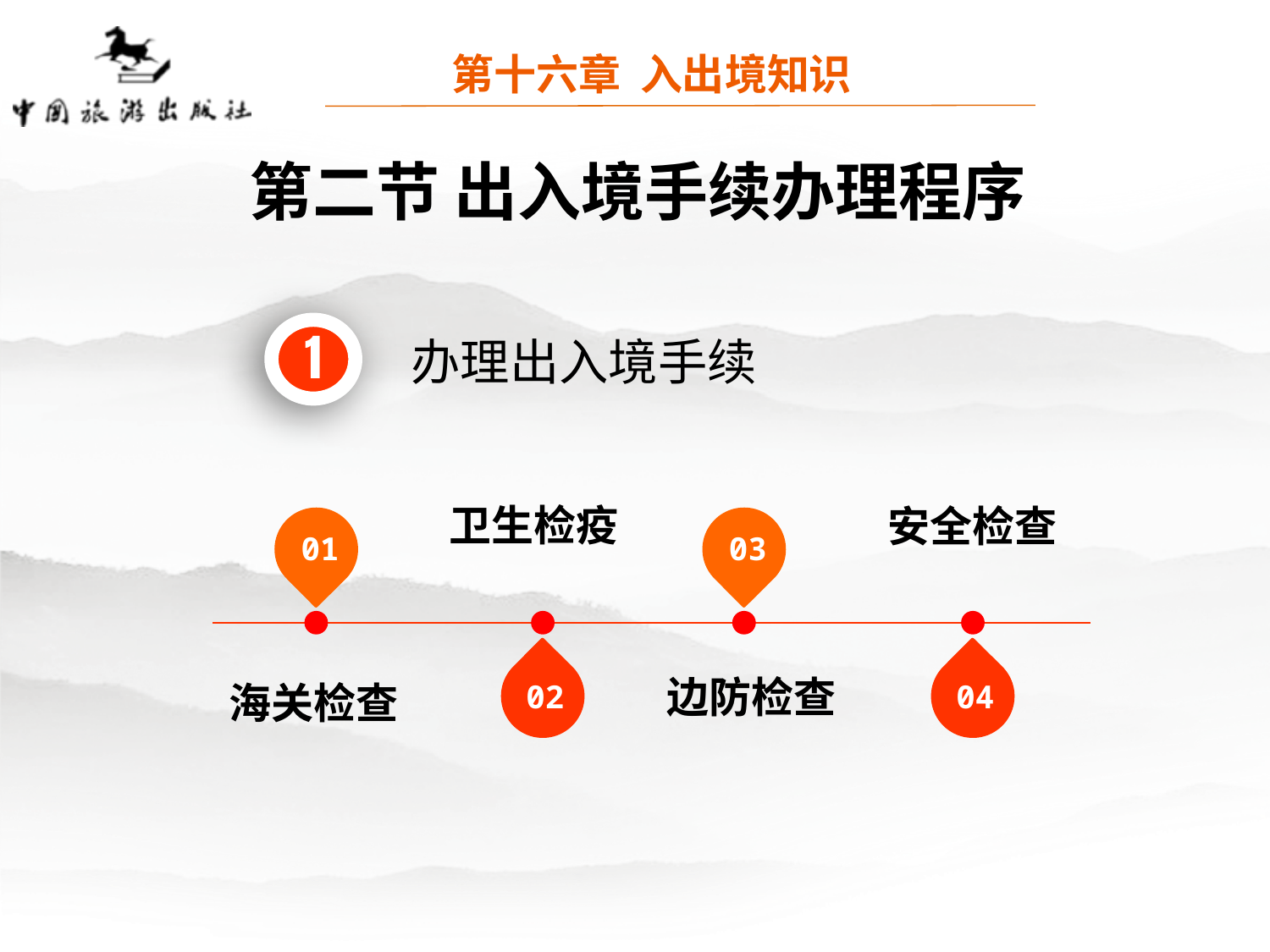

第十六章  入出境知识
第二节 出入境手续办理程序
1
办理出入境手续
卫生检疫
安全检查

01

03

02

04
边防检查
海关检查